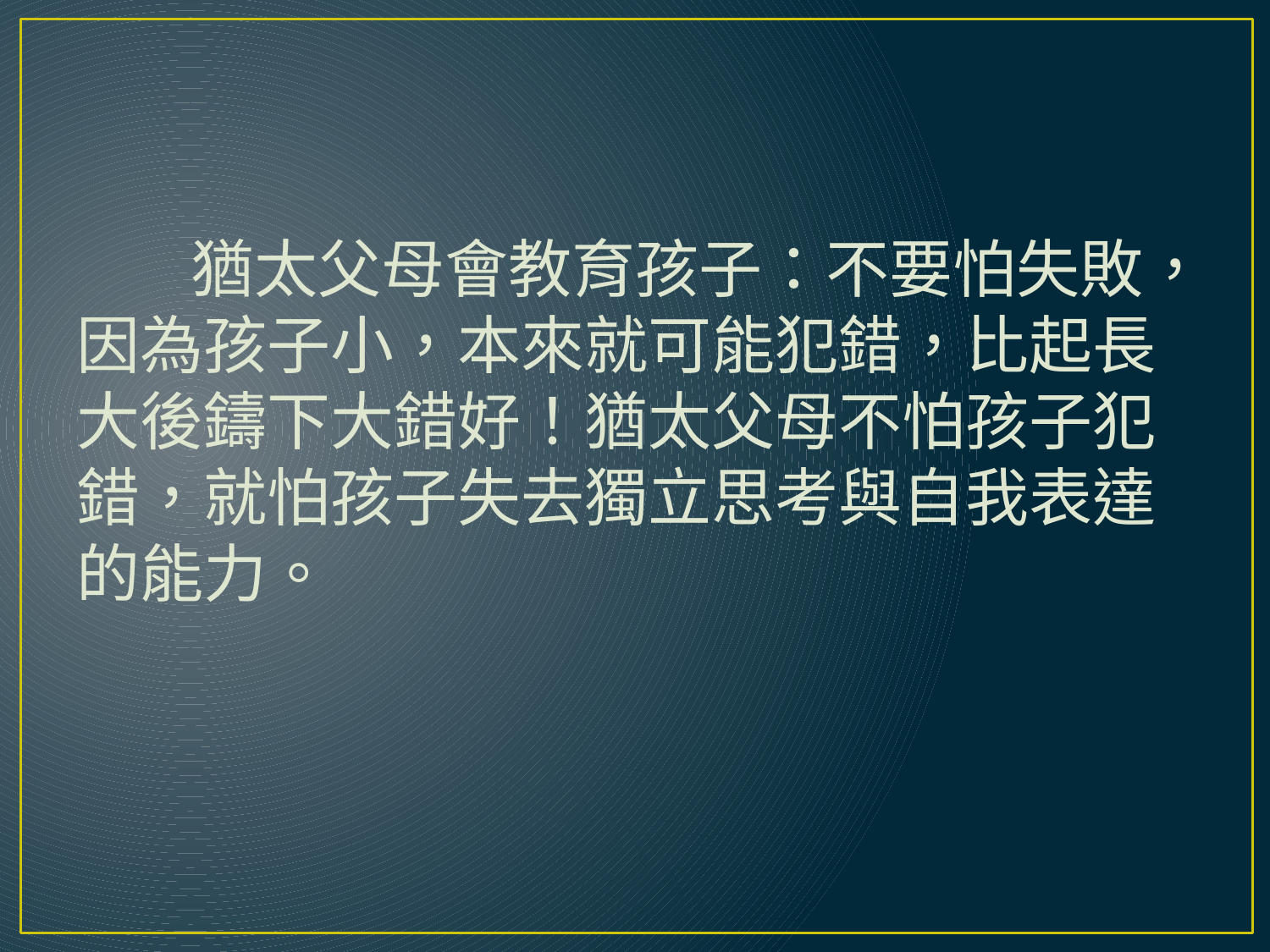

#
       猶太父母會教育孩子：不要怕失敗，因為孩子小，本來就可能犯錯，比起長大後鑄下大錯好！猶太父母不怕孩子犯錯，就怕孩子失去獨立思考與自我表達的能力。